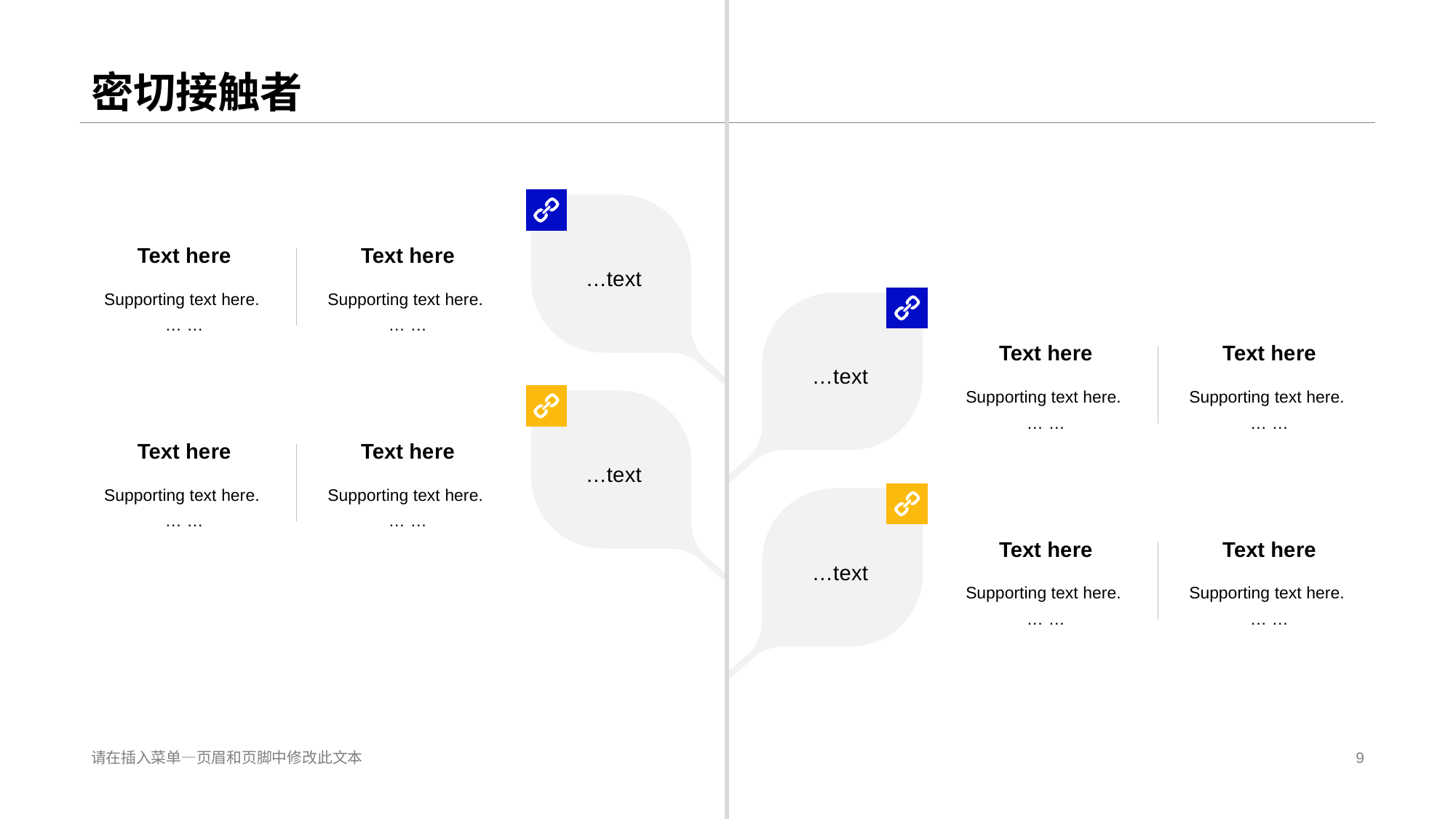

…te xt
Text he re
Supporting text here.
…  …
Text he re
Supporting text here.
…  …

…te xt
Text he re
Supporting text here.
…  …
Text he re
Supporting text here.
…  …

…te xt
Text he re
Supporting text here.
…  …
Text he re
Supporting text here.
…  …

…te xt
Text he re
Supporting text here.
…  …
Text he re
Supporting text here.
…  …
# 密切接触者
请在插入菜单—页眉和页脚中修改此文本
9